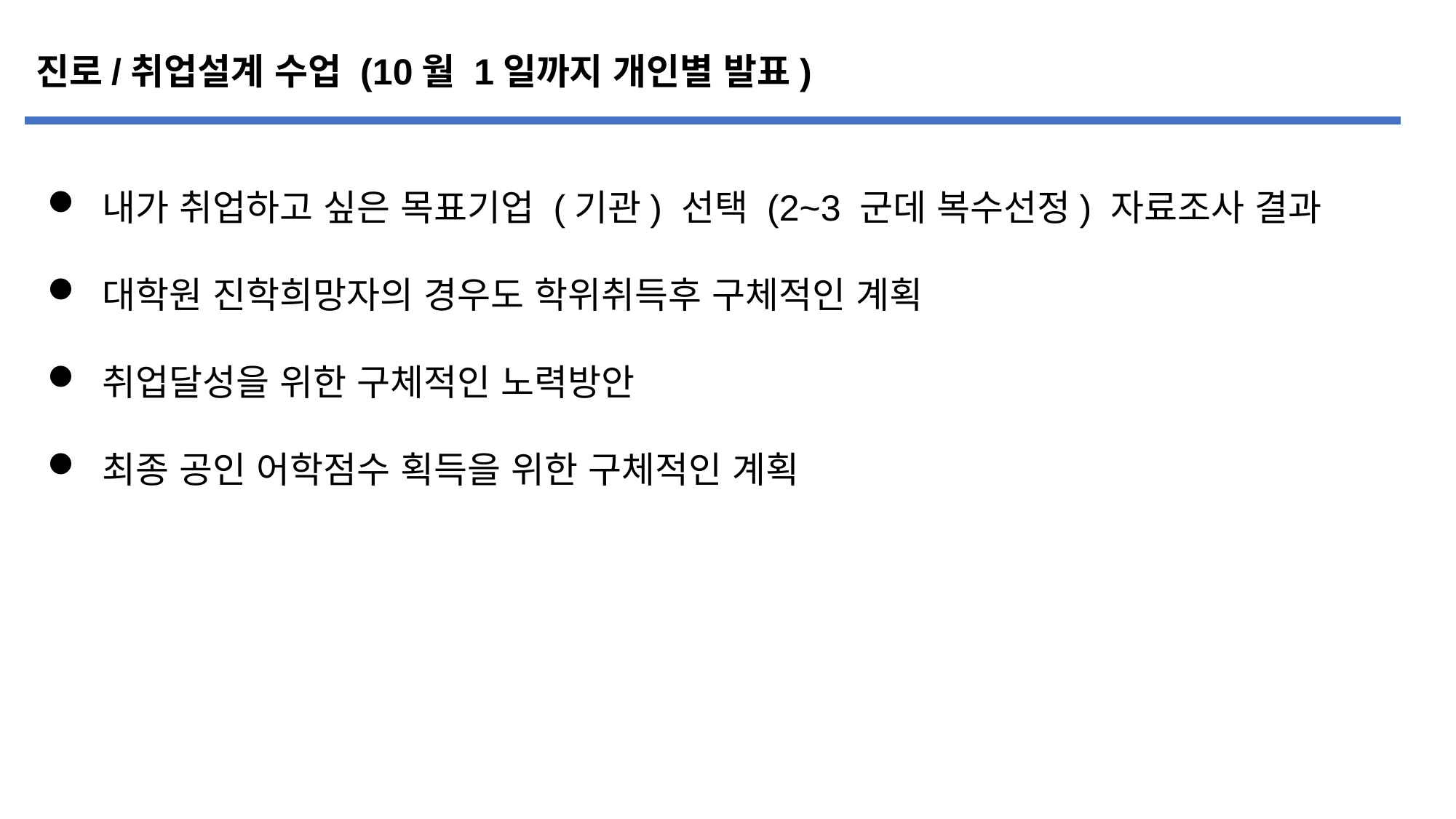

진로/취업설계 수업 (10월 1일까지 개인별 발표)
 내가 취업하고 싶은 목표기업 (기관) 선택 (2~3 군데 복수선정) 자료조사 결과
 대학원 진학희망자의 경우도 학위취득후 구체적인 계획
 취업달성을 위한 구체적인 노력방안
 최종 공인 어학점수 획득을 위한 구체적인 계획